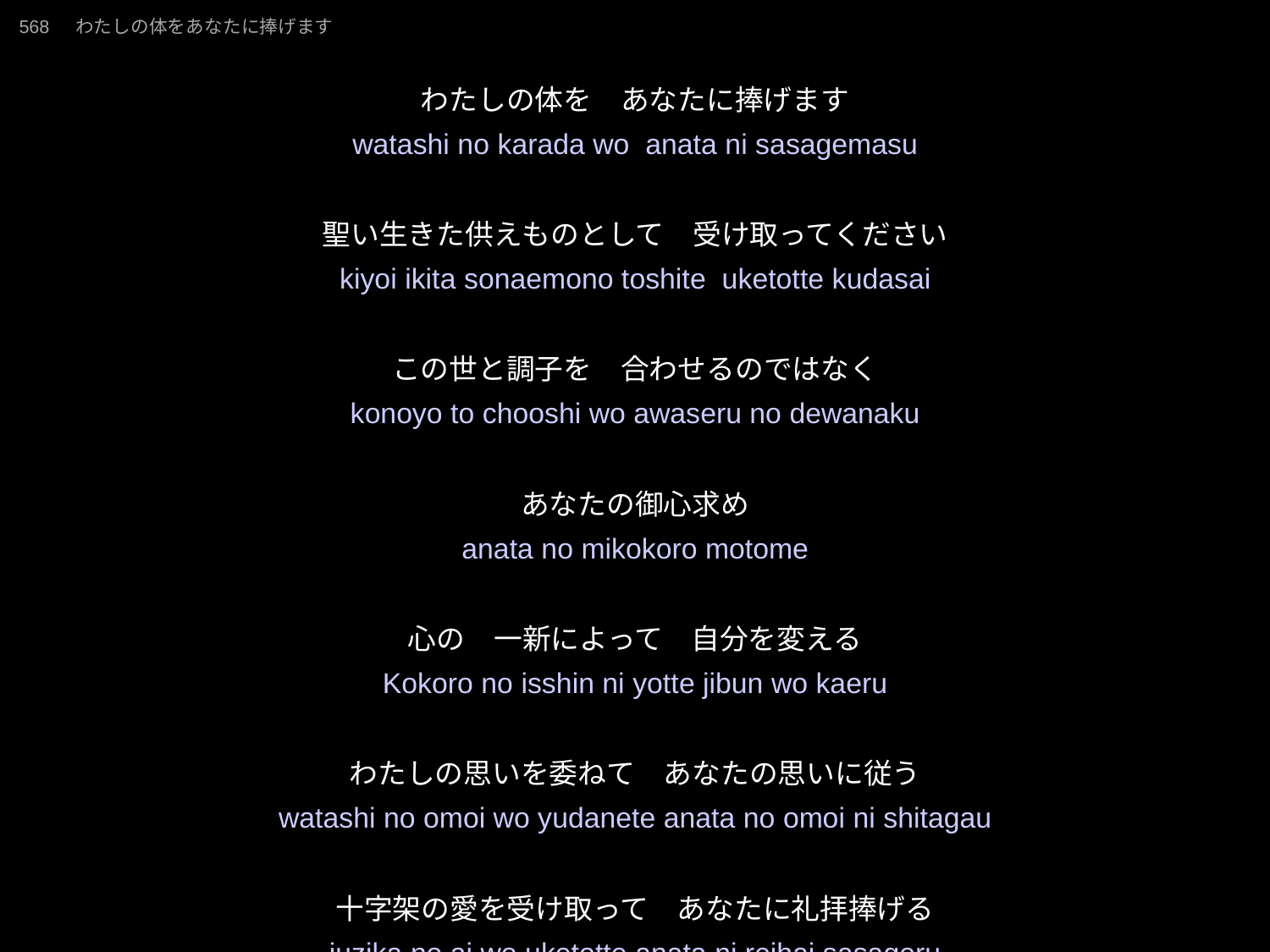

221113-Yoshiay.ppt
わたしのからだをあなたにささげます
568　わたしの体をあなたに捧げます
★W
わたしの体を　あなたに捧げます

聖い生きた供えものとして　受け取ってください

この世と調子を　合わせるのではなく

あなたの御心求め

心の　一新によって　自分を変える

わたしの思いを委ねて　あなたの思いに従う

十字架の愛を受け取って　あなたに礼拝捧げる
★４
watashi no karada wo  anata ni sasagemasu

kiyoi ikita sonaemono toshite  uketotte kudasai

konoyo to chooshi wo awaseru no dewanaku

anata no mikokoro motome

Kokoro no isshin ni yotte jibun wo kaeru

watashi no omoi wo yudanete anata no omoi ni shitagau

juzika no ai wo uketotte anata ni reihai sasageru